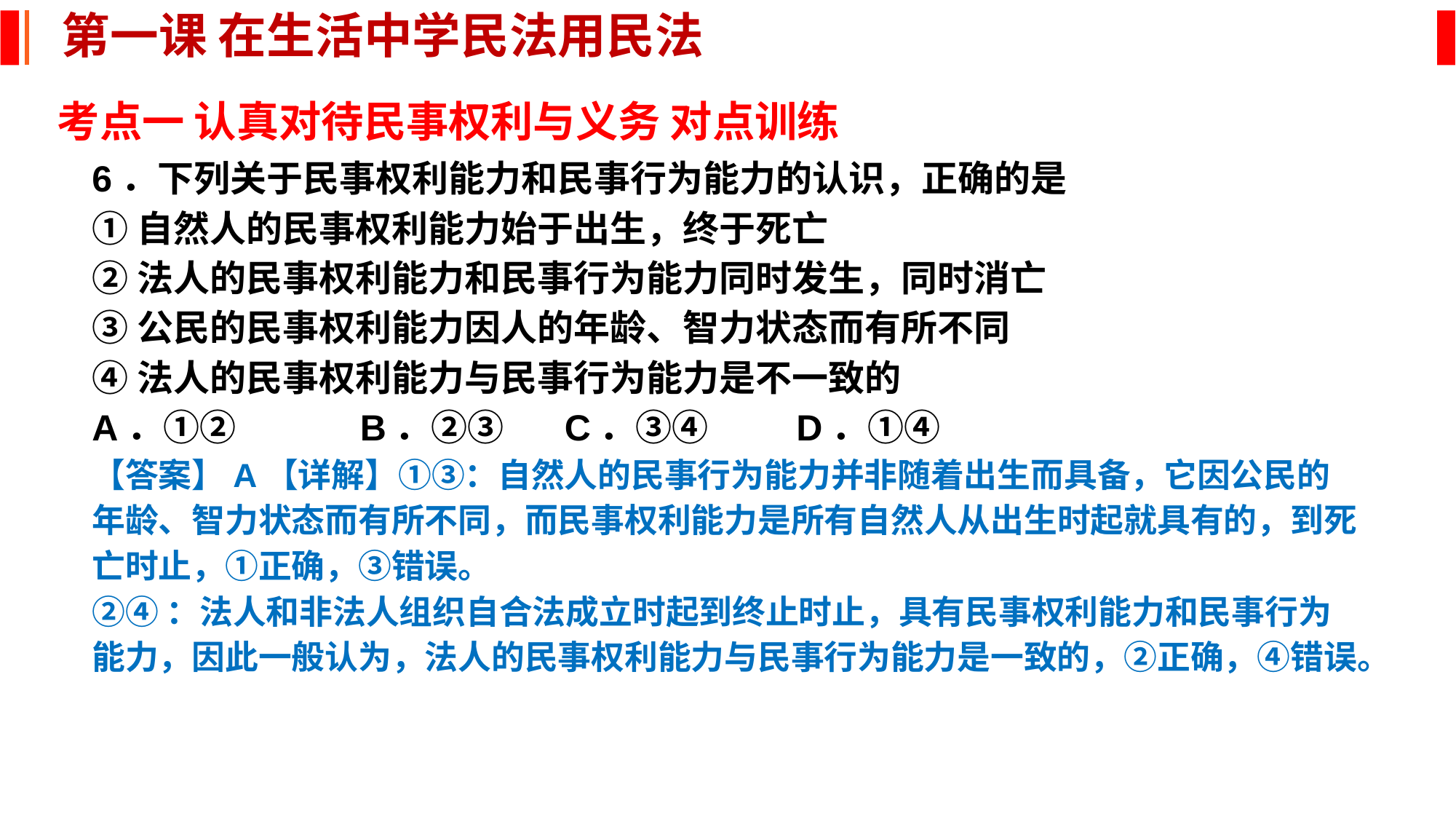

第一课 在生活中学民法用民法

考点一 认真对待民事权利与义务 对点训练
6．下列关于民事权利能力和民事行为能力的认识，正确的是
①自然人的民事权利能力始于出生，终于死亡
②法人的民事权利能力和民事行为能力同时发生，同时消亡
③公民的民事权利能力因人的年龄、智力状态而有所不同
④法人的民事权利能力与民事行为能力是不一致的
A．①②	          B．②③	C．③④	    D．①④
【答案】A【详解】①③：自然人的民事行为能力并非随着出生而具备，它因公民的年龄、智力状态而有所不同，而民事权利能力是所有自然人从出生时起就具有的，到死亡时止，①正确，③错误。
②④：法人和非法人组织自合法成立时起到终止时止，具有民事权利能力和民事行为能力，因此一般认为，法人的民事权利能力与民事行为能力是一致的，②正确，④错误。